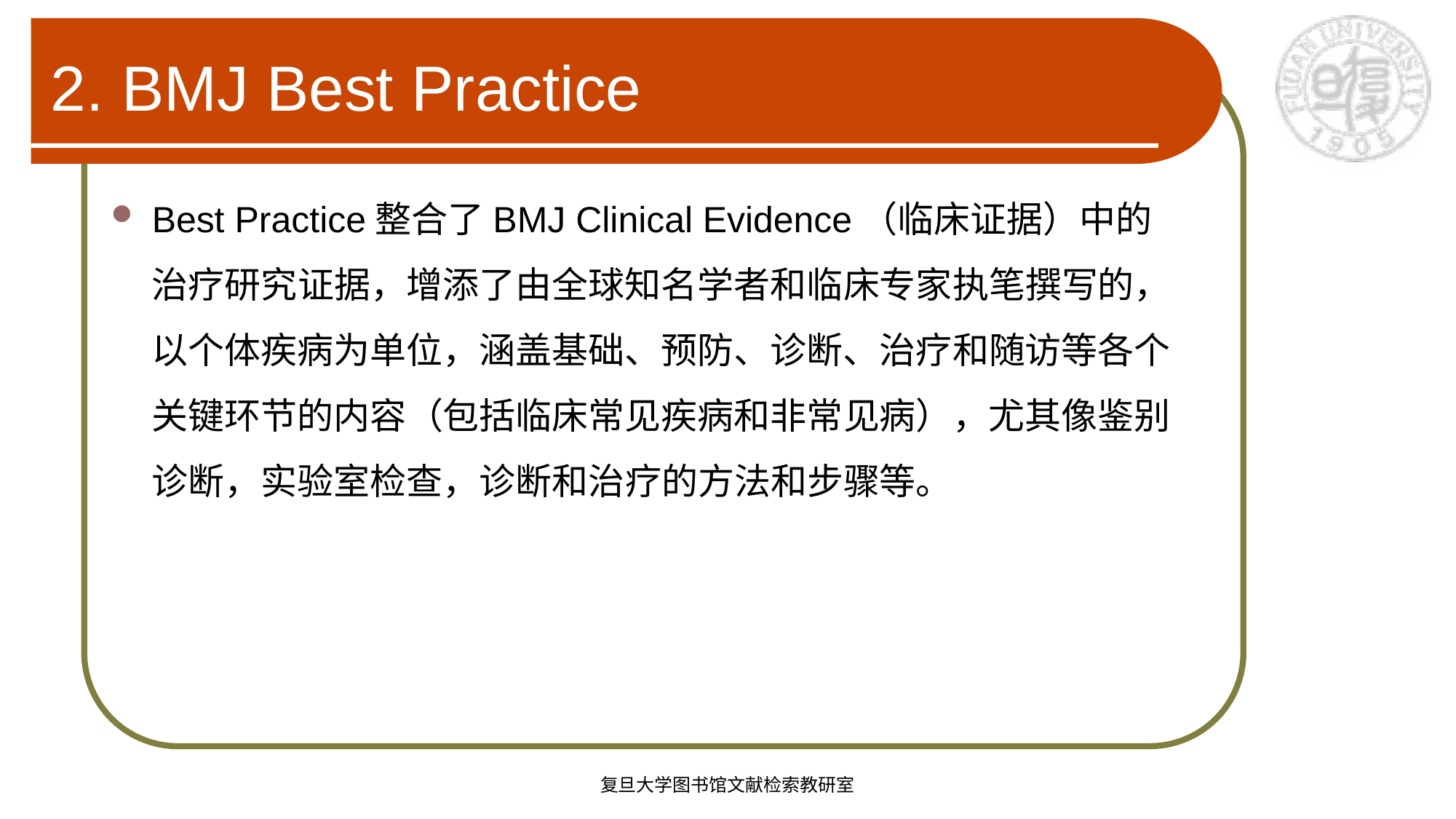

# 2. BMJ Best Practice
Best Practice整合了BMJ Clinical Evidence（临床证据）中的治疗研究证据，增添了由全球知名学者和临床专家执笔撰写的，以个体疾病为单位，涵盖基础、预防、诊断、治疗和随访等各个关键环节的内容（包括临床常见疾病和非常见病），尤其像鉴别诊断，实验室检查，诊断和治疗的方法和步骤等。
复旦大学图书馆文献检索教研室
49